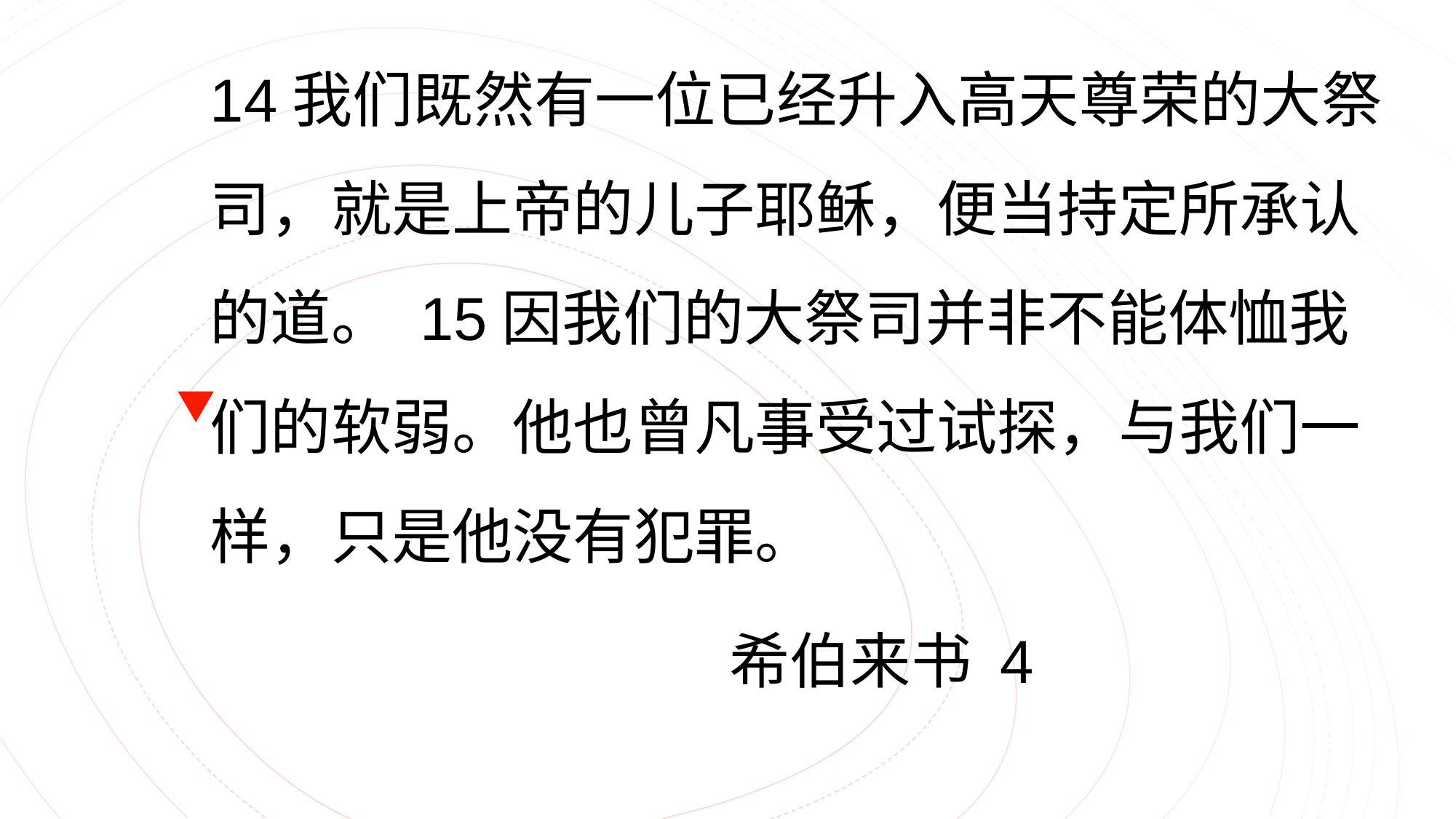

14我们既然有一位已经升入高天尊荣的大祭司，就是上帝的儿子耶稣，便当持定所承认的道。 15因我们的大祭司并非不能体恤我们的软弱。他也曾凡事受过试探，与我们一样，只是他没有犯罪。
                                     希伯来书 4